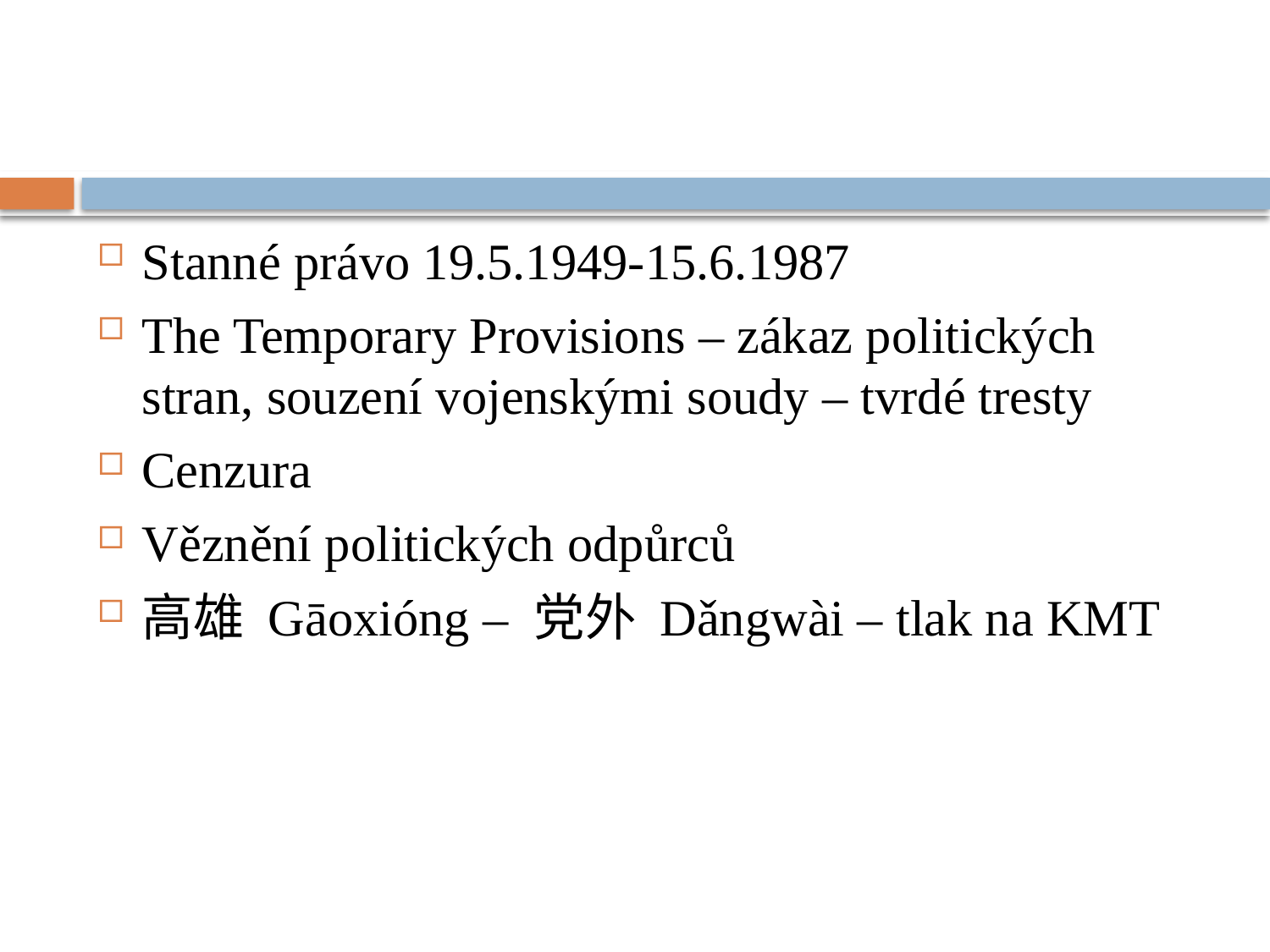

#
Stanné právo 19.5.1949-15.6.1987
The Temporary Provisions – zákaz politických stran, souzení vojenskými soudy – tvrdé tresty
Cenzura
Věznění politických odpůrců
高雄 Gāo​xióng – 党外 Dǎngwài – tlak na KMT